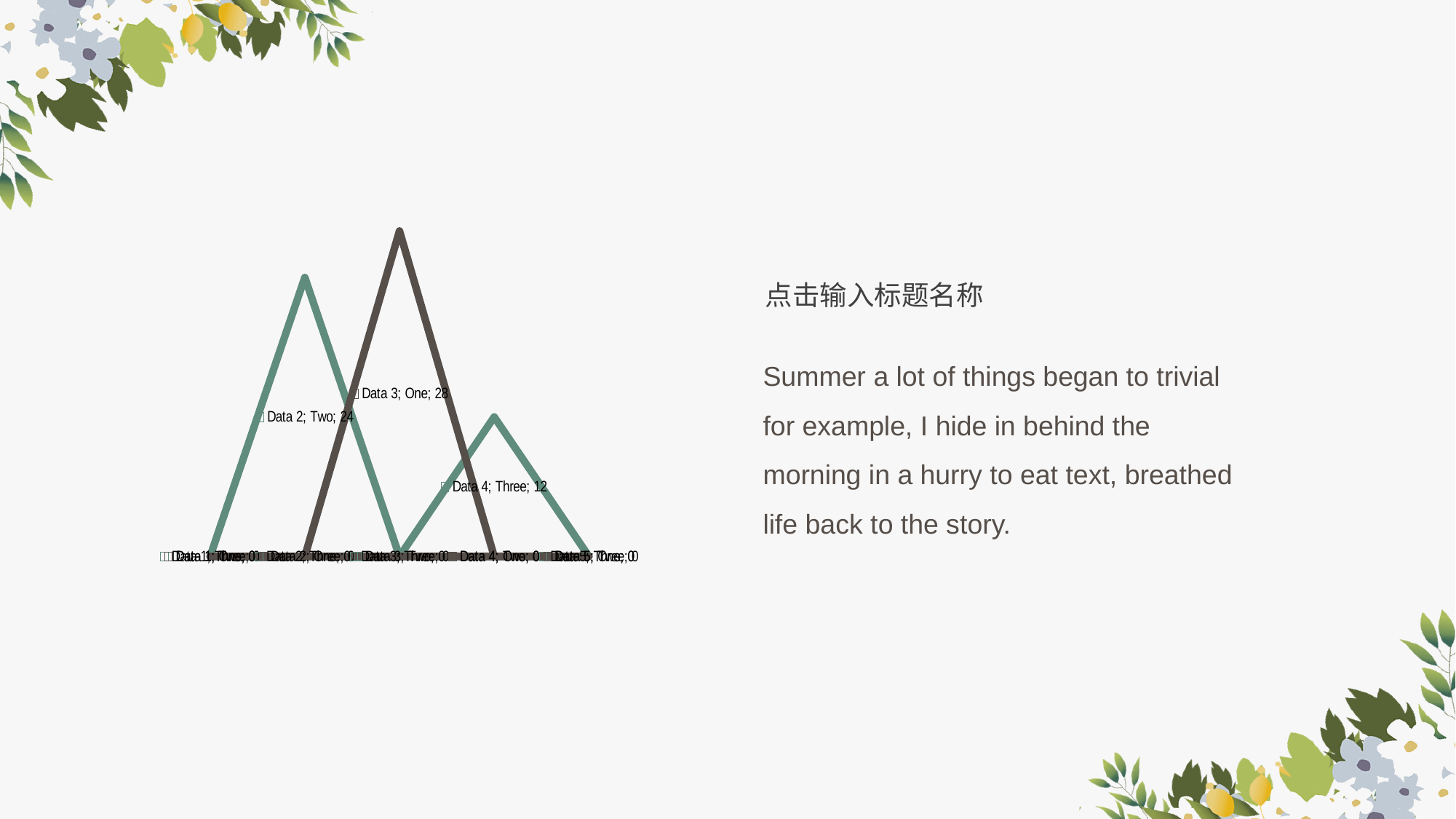

### Chart

| Category | One | Two | Three |
|---|---|---|---|
| Data 1 | 0.0 | 0.0 | 0.0 |
| Data 2 | 0.0 | 24.0 | 0.0 |
| Data 3 | 28.0 | 0.0 | 0.0 |
| Data 4 | 0.0 | 0.0 | 12.0 |
| Data 5 | 0.0 | 0.0 | 0.0 |
点击输入标题名称
Summer a lot of things began to trivial for example, I hide in behind the morning in a hurry to eat text, breathed life back to the story.